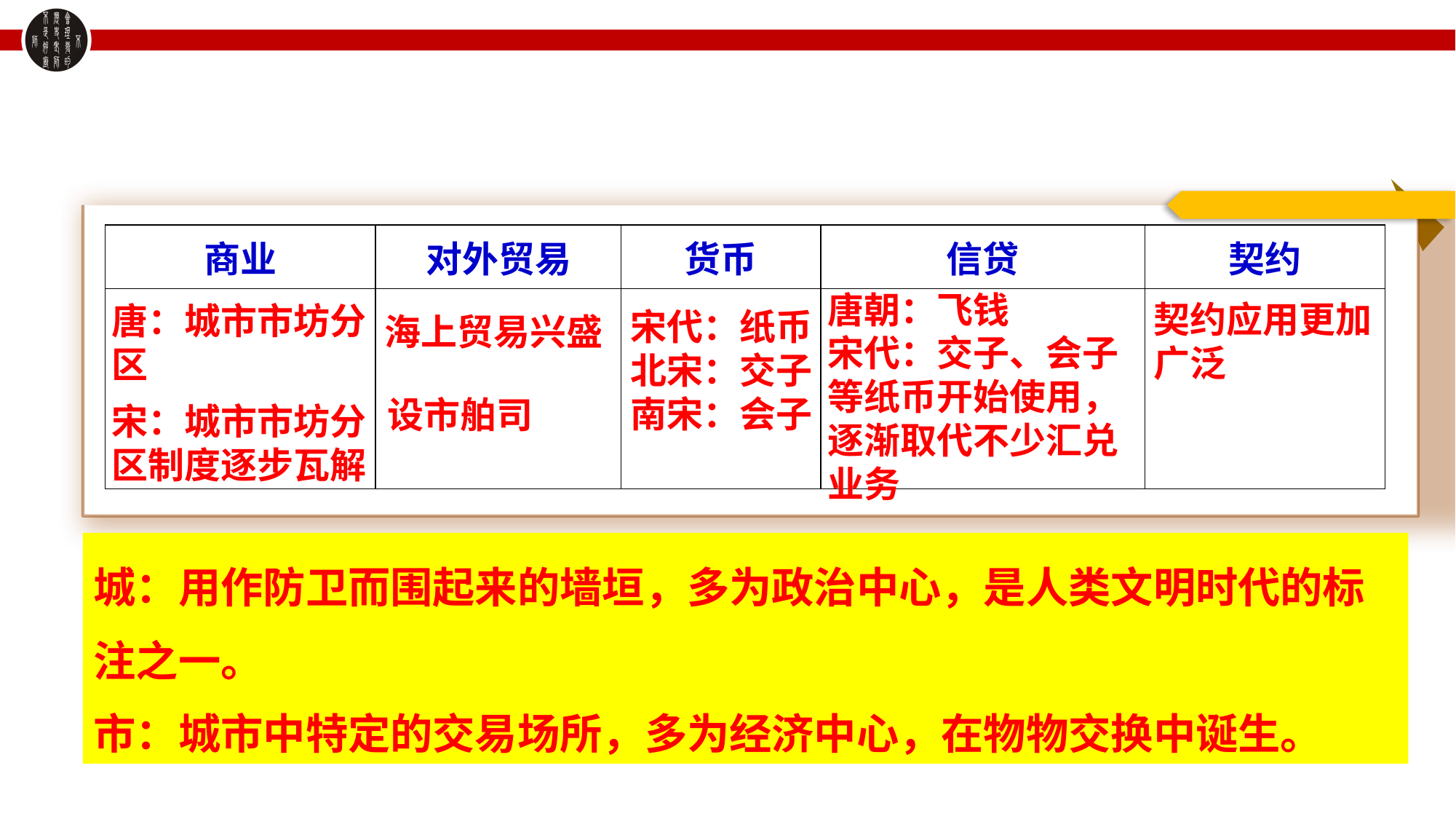

| 商业 | 对外贸易 | 货币 | 信贷 | 契约 |
| --- | --- | --- | --- | --- |
|  |  |  |  |  |
唐朝：飞钱
契约应用更加广泛
唐：城市市坊分区
宋代：纸币
北宋：交子
南宋：会子
海上贸易兴盛
宋代：交子、会子等纸币开始使用，逐渐取代不少汇兑业务
设市舶司
宋：城市市坊分区制度逐步瓦解
城：用作防卫而围起来的墙垣，多为政治中心，是人类文明时代的标注之一。
市：城市中特定的交易场所，多为经济中心，在物物交换中诞生。